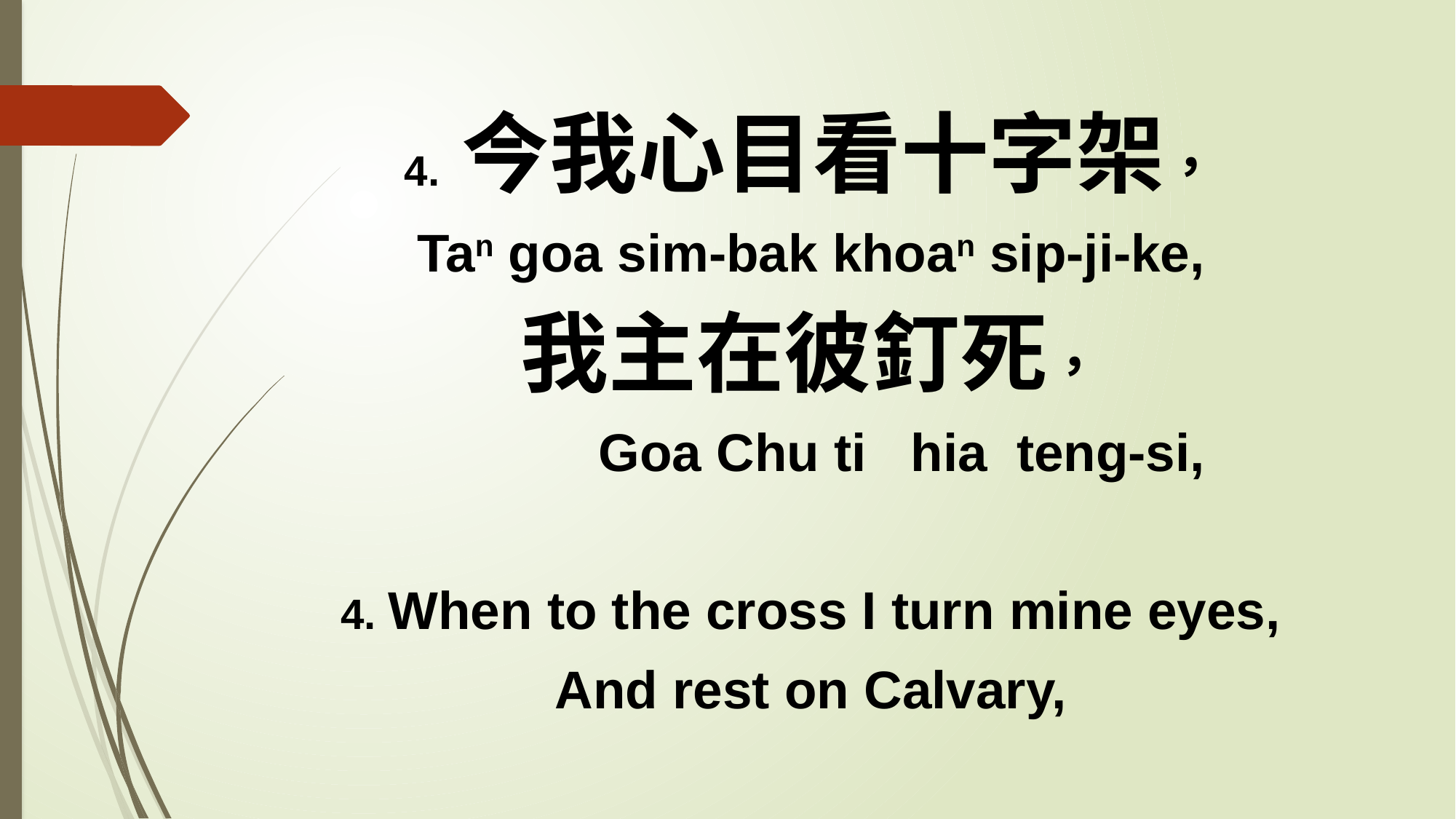

4. 今我心目看十字架，
Tan goa sim-bak khoan sip-ji-ke,
我主在彼釘死，
                       Goa Chu ti   hia  teng-si,

4. When to the cross I turn mine eyes,
And rest on Calvary,